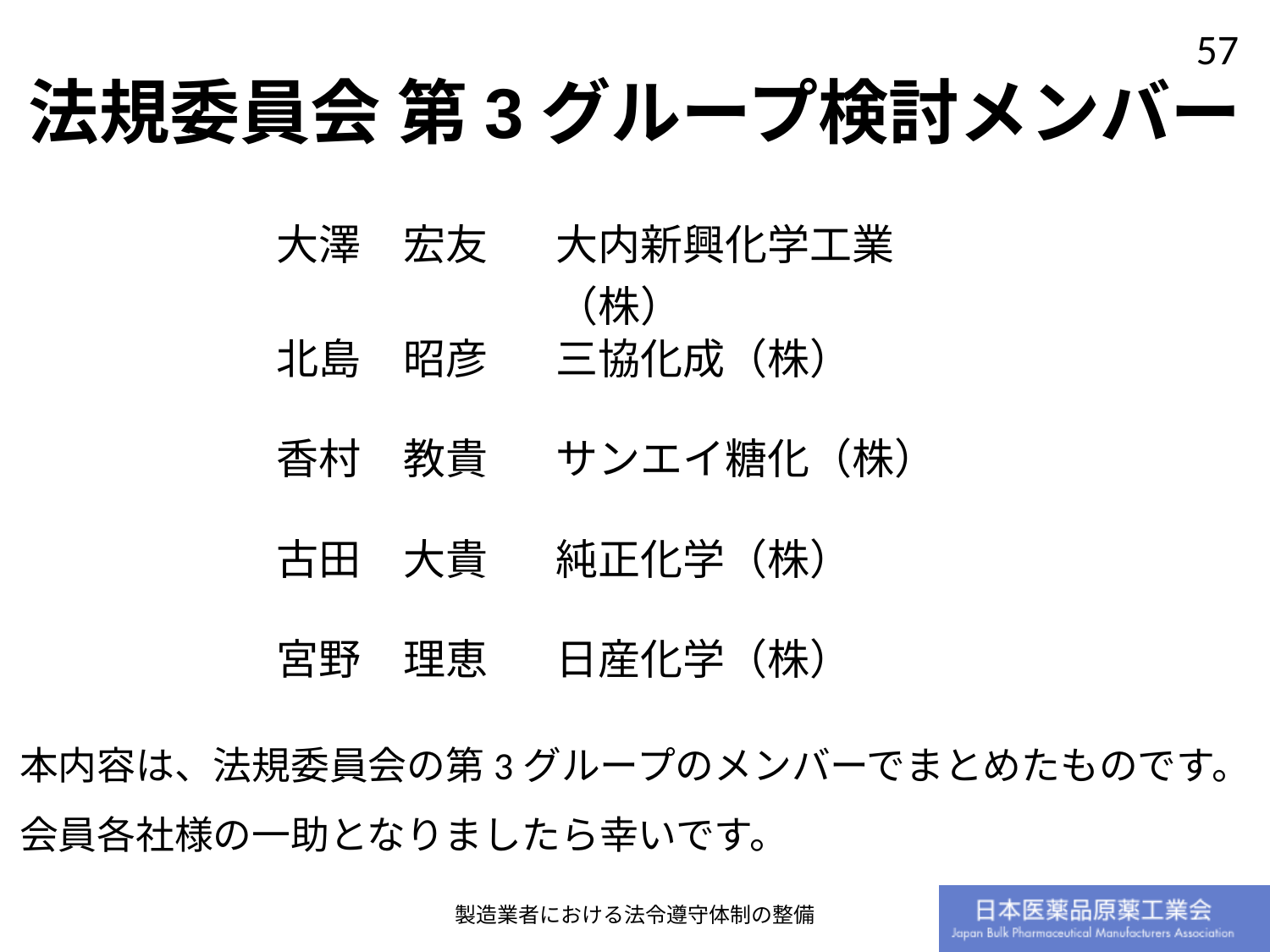

法規委員会 第3グループ検討メンバー
| 大澤　宏友 | 大内新興化学工業（株） |
| --- | --- |
| 北島　昭彦 | 三協化成（株） |
| 香村　教貴 | サンエイ糖化（株） |
| 古田　大貴 | 純正化学（株） |
| 宮野　理恵 | 日産化学（株） |
本内容は、法規委員会の第3グループのメンバーでまとめたものです。
会員各社様の一助となりましたら幸いです。
製造業者における法令遵守体制の整備